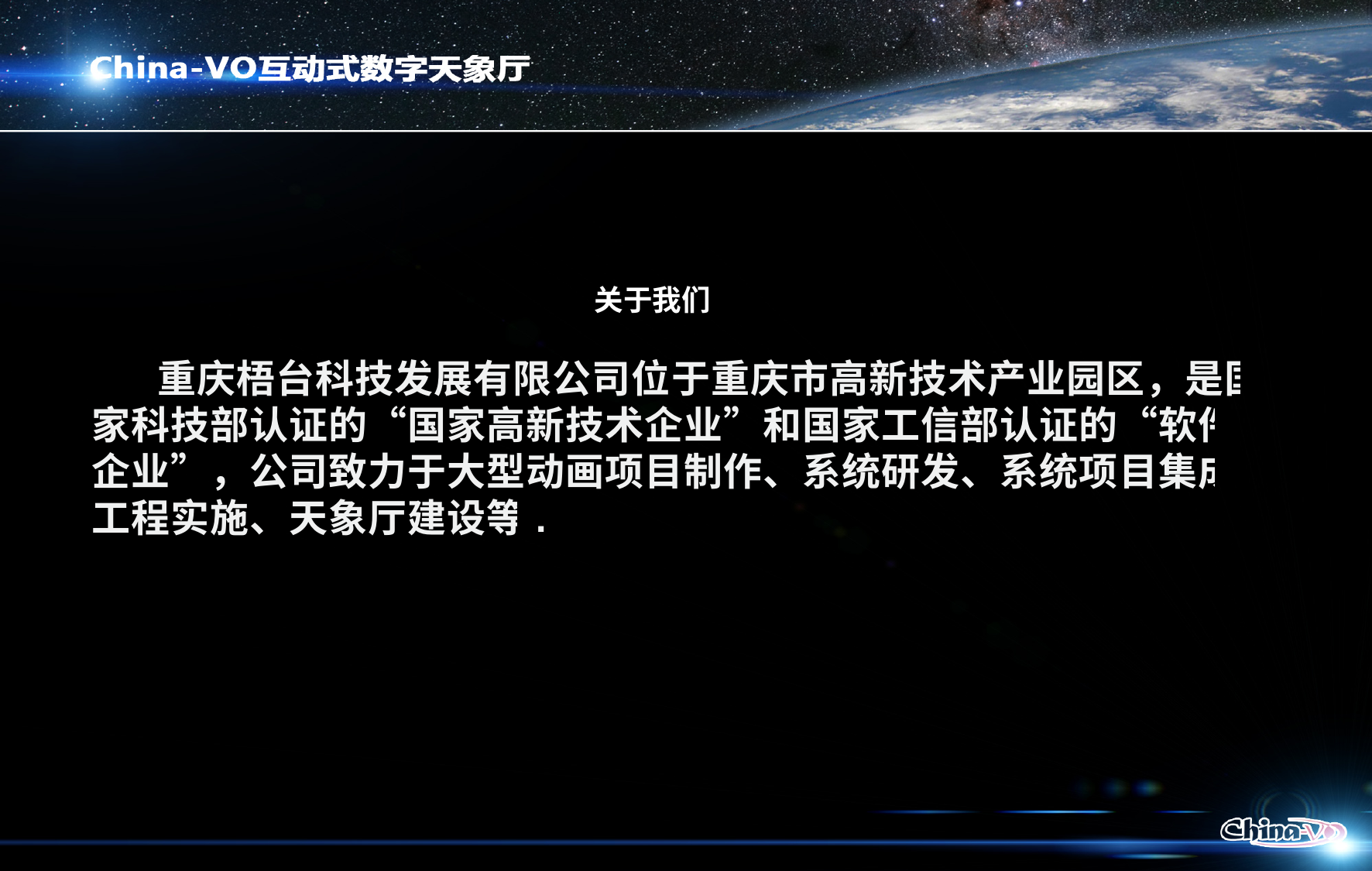

关于我们
         重庆梧台科技发展有限公司位于重庆市高新技术产业园区，是国家科技部认证的“国家高新技术企业”和国家工信部认证的“软件企业”，公司致力于大型动画项目制作、系统研发、系统项目集成工程实施、天象厅建设等.